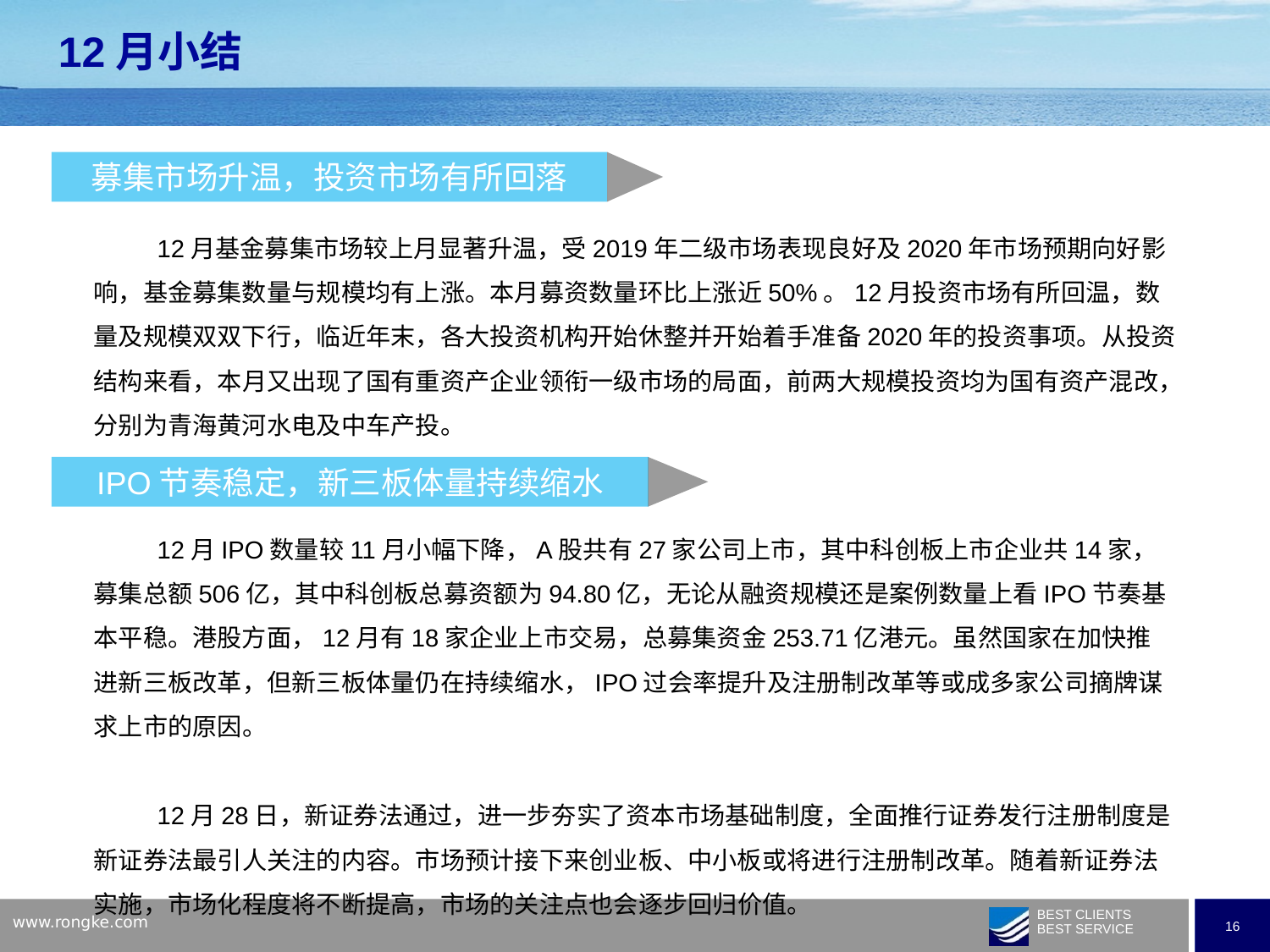

12月小结
募集市场升温，投资市场有所回落

12月基金募集市场较上月显著升温，受2019年二级市场表现良好及2020年市场预期向好影响，基金募集数量与规模均有上涨。本月募资数量环比上涨近50%。12月投资市场有所回温，数量及规模双双下行，临近年末，各大投资机构开始休整并开始着手准备2020年的投资事项。从投资结构来看，本月又出现了国有重资产企业领衔一级市场的局面，前两大规模投资均为国有资产混改，分别为青海黄河水电及中车产投。
IPO节奏稳定，新三板体量持续缩水

12月IPO数量较11月小幅下降，A股共有27家公司上市，其中科创板上市企业共14家，募集总额506亿，其中科创板总募资额为94.80亿，无论从融资规模还是案例数量上看IPO节奏基本平稳。港股方面，12月有18家企业上市交易，总募集资金253.71亿港元。虽然国家在加快推进新三板改革，但新三板体量仍在持续缩水，IPO过会率提升及注册制改革等或成多家公司摘牌谋求上市的原因。

12月28日，新证券法通过，进一步夯实了资本市场基础制度，全面推行证券发行注册制度是新证券法最引人关注的内容。市场预计接下来创业板、中小板或将进行注册制改革。随着新证券法实施，市场化程度将不断提高，市场的关注点也会逐步回归价值。